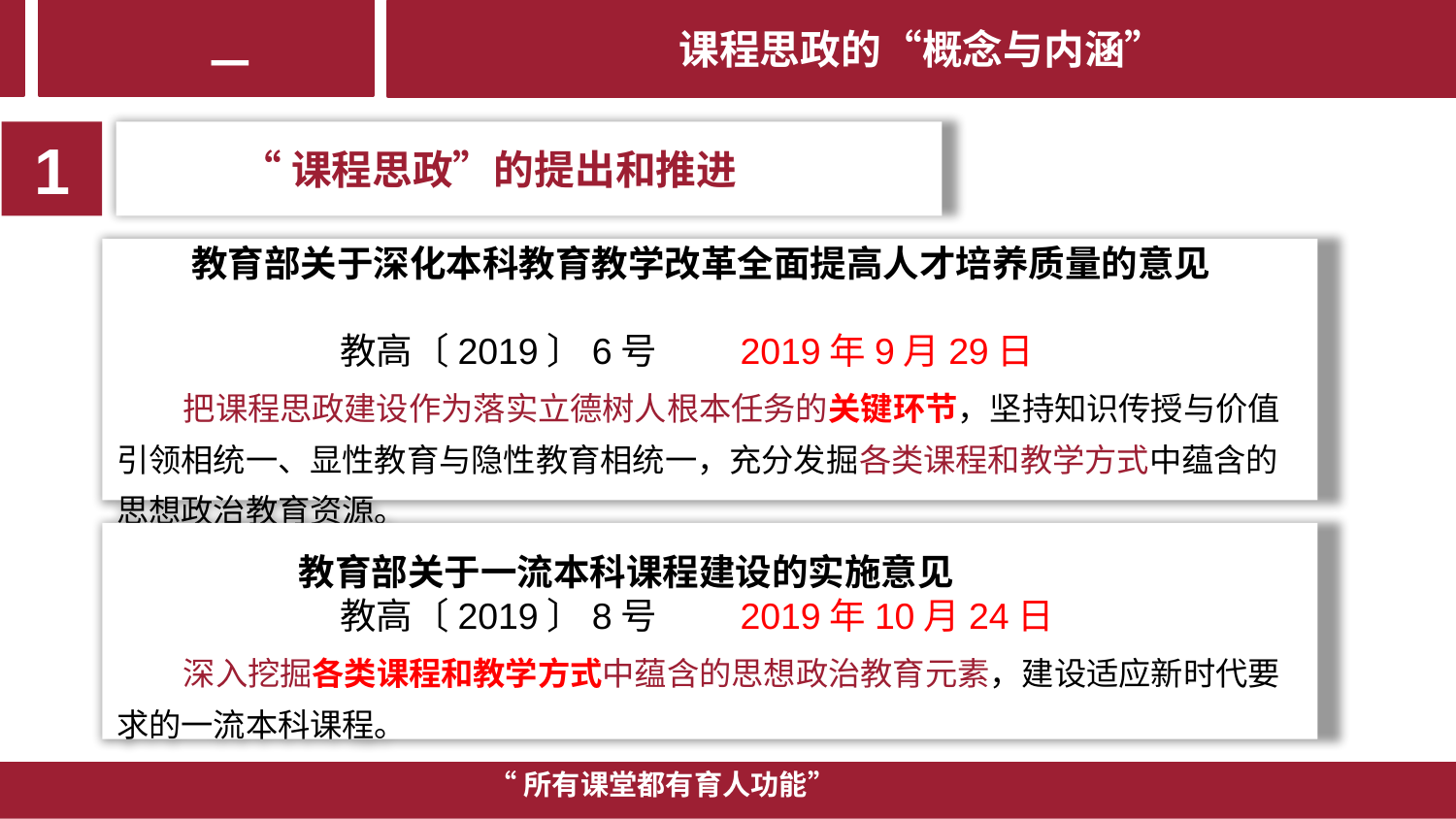

课程思政的“概念与内涵”
一
一
一
1
            “课程思政”的提出和推进

        教育部关于深化本科教育教学改革全面提高人才培养质量的意见
                          教高〔2019〕6号         2019年9月29日
       把课程思政建设作为落实立德树人根本任务的关键环节，坚持知识传授与价值引领相统一、显性教育与隐性教育相统一，充分发掘各类课程和教学方式中蕴含的思想政治教育资源。

                     教育部关于一流本科课程建设的实施意见
                          教高〔2019〕8号         2019年10月24日
       深入挖掘各类课程和教学方式中蕴含的思想政治教育元素，建设适应新时代要求的一流本科课程。

“所有课堂都有育人功能”